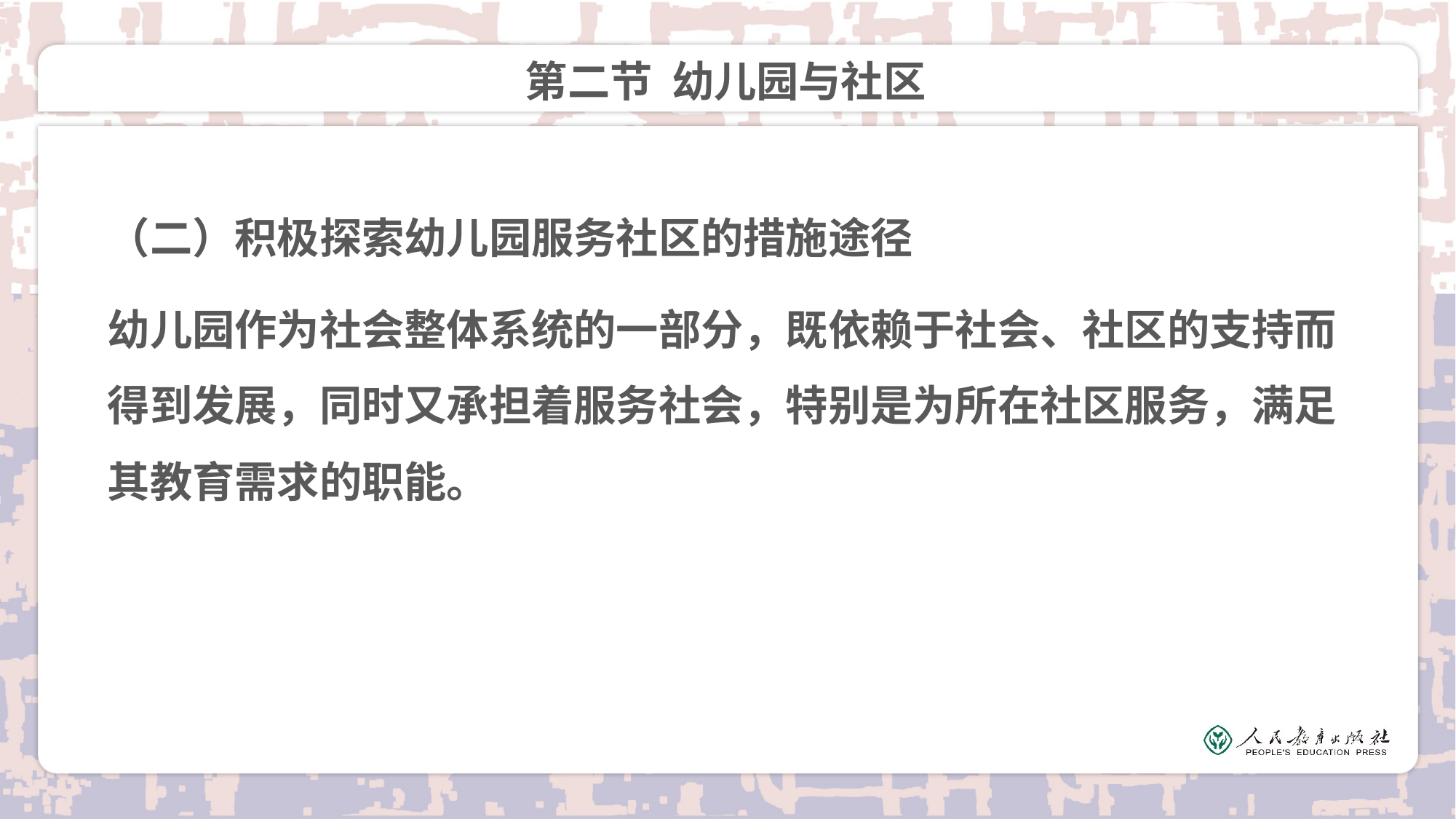

# 第二节  幼儿园与社区
（二）积极探索幼儿园服务社区的措施途径
幼儿园作为社会整体系统的一部分，既依赖于社会、社区的支持而得到发展，同时又承担着服务社会，特别是为所在社区服务，满足其教育需求的职能。